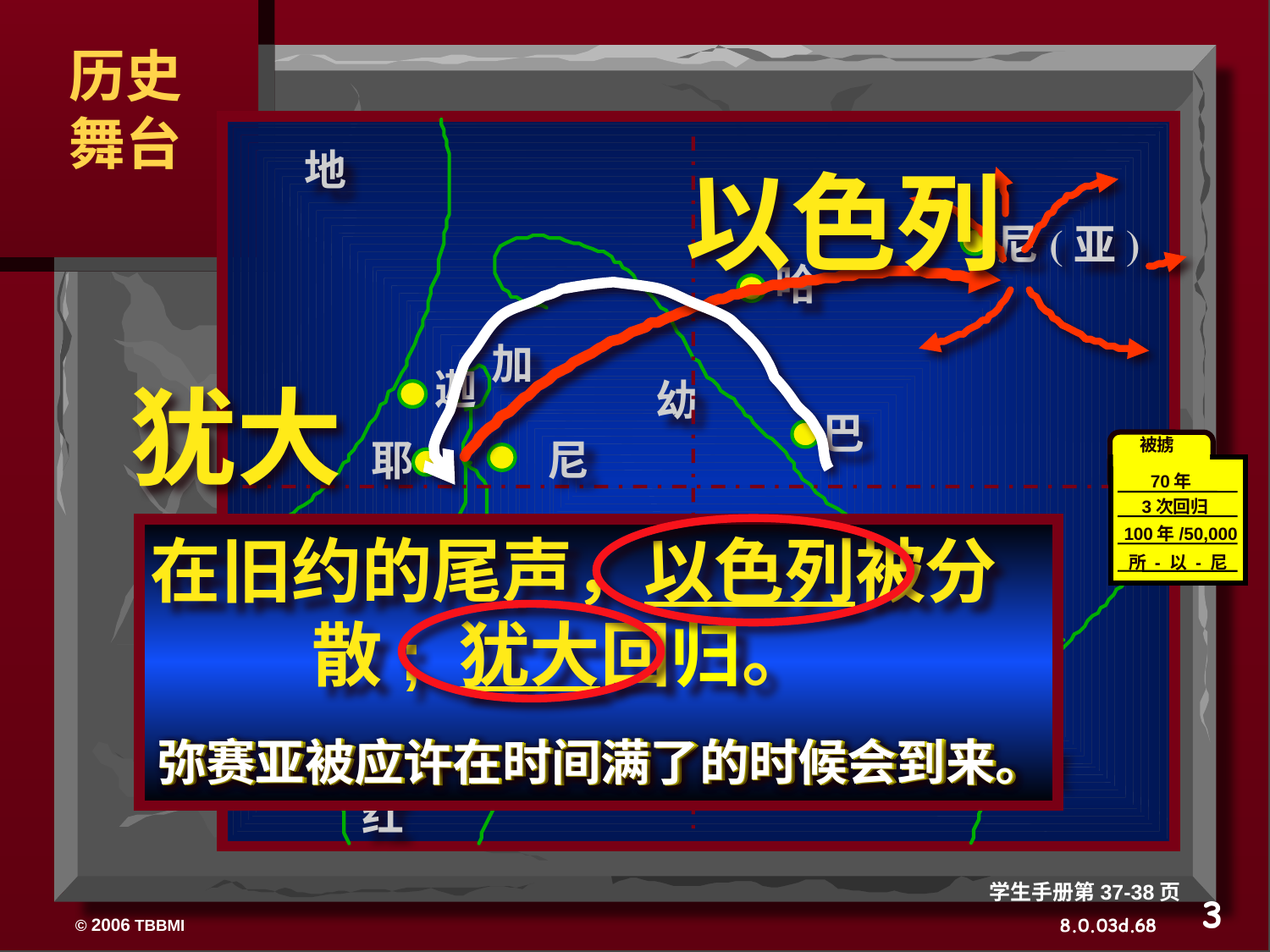

历史
舞台

地
以色列

尼(亚)

哈

犹大
加
迦

幼

巴

耶
尼
被掳

 70年
3次回归
100年/50,000
所 - 以 - 尼

死

在旧约的尾声，以色列被分散; 犹大回归。

埃

吾
加-巴

西
弥赛亚被应许在时间满了的时候会到来。
弥赛亚被应许在时间满了的时候会到来。
弥赛亚被应许在时间满了的时候会到来。
弥赛亚被应许在时间满了的时候会到来。
波

红
学生手册第37-38页
3

68